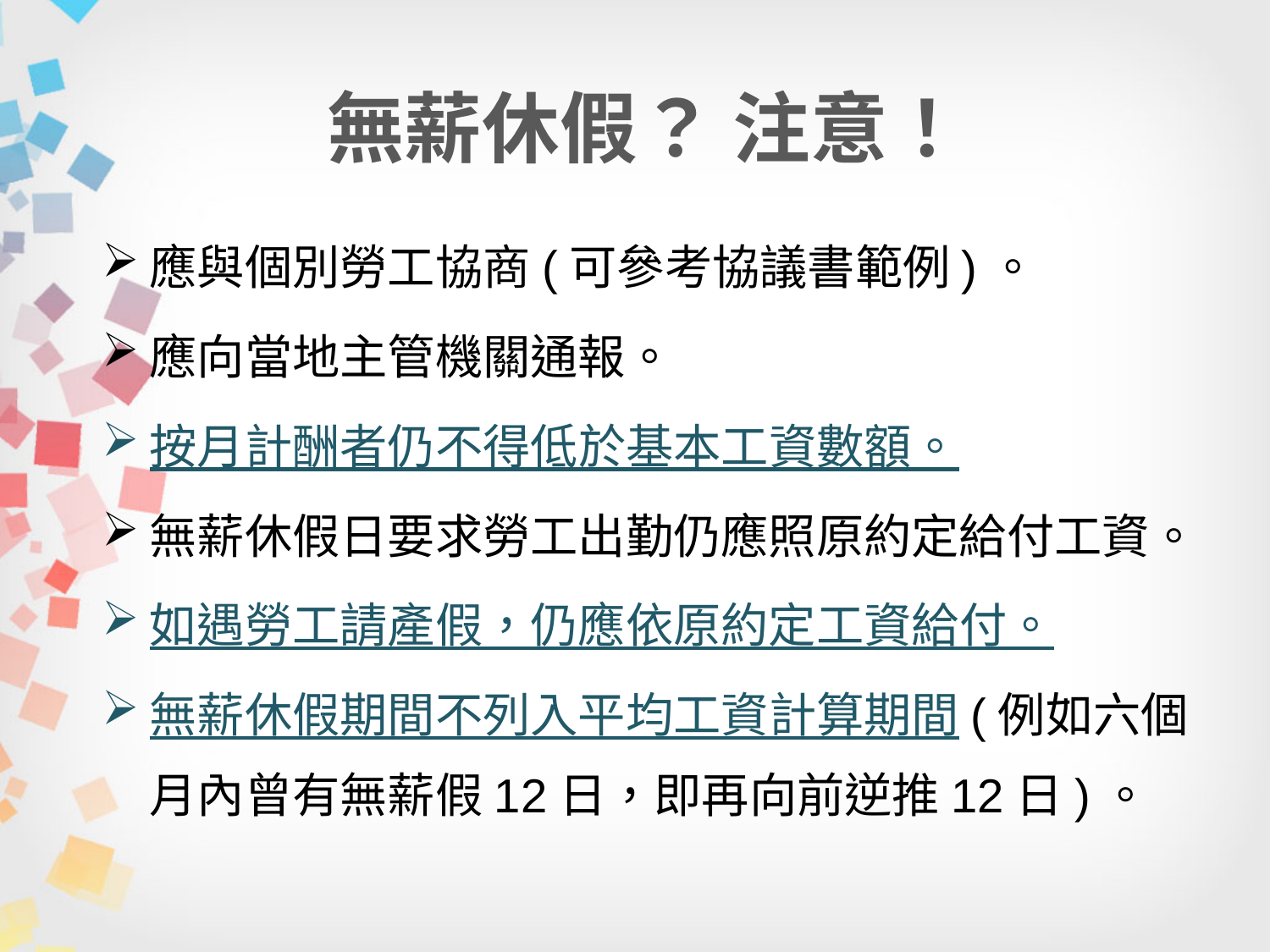

# 無薪休假？ 注意！
應與個別勞工協商(可參考協議書範例)。
應向當地主管機關通報。
按月計酬者仍不得低於基本工資數額。
無薪休假日要求勞工出勤仍應照原約定給付工資。
如遇勞工請產假，仍應依原約定工資給付。
無薪休假期間不列入平均工資計算期間(例如六個月內曾有無薪假12日，即再向前逆推12日)。